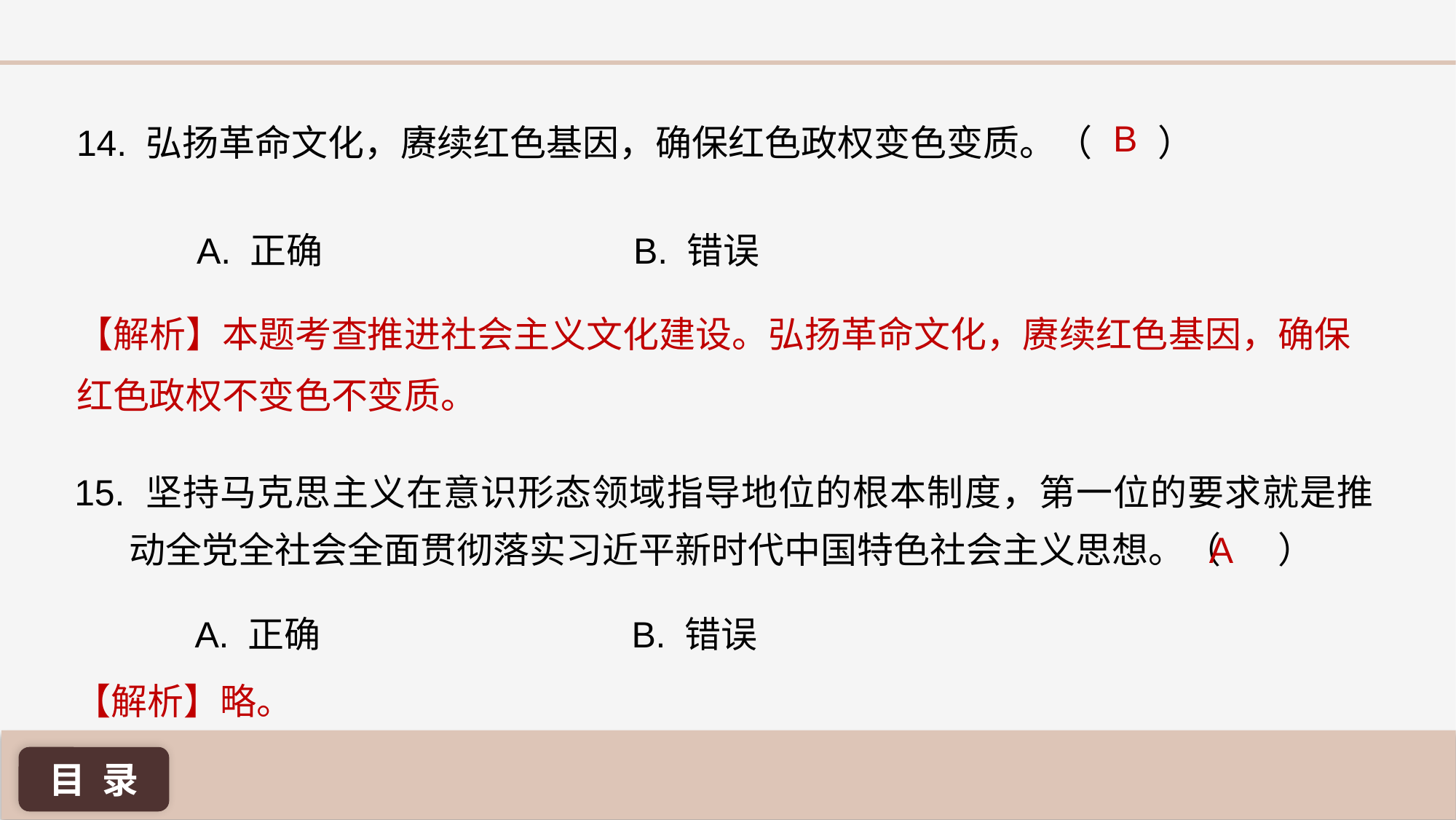

B
14. 弘扬革命文化，赓续红色基因，确保红色政权变色变质。（        ）
A. 正确 			B. 错误
【解析】本题考查推进社会主义文化建设。弘扬革命文化，赓续红色基因，确保红色政权不变色不变质。
15. 坚持马克思主义在意识形态领域指导地位的根本制度，第一位的要求就是推动全党全社会全面贯彻落实习近平新时代中国特色社会主义思想。（       ）
A
A. 正确 			B. 错误
【解析】略。